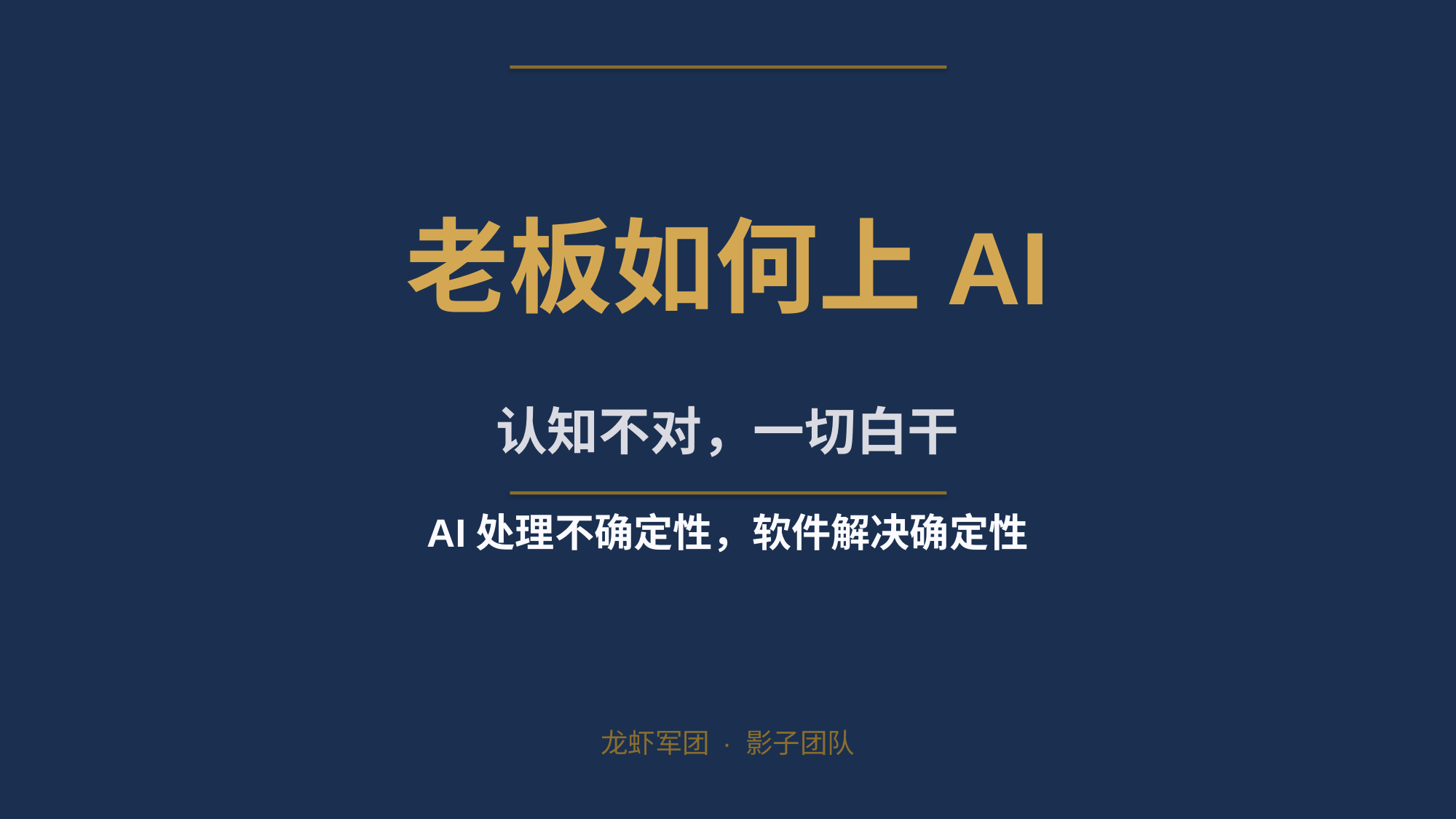

老板如何上AI
认知不对，一切白干

AI处理不确定性，软件解决确定性
龙虾军团 · 影子团队